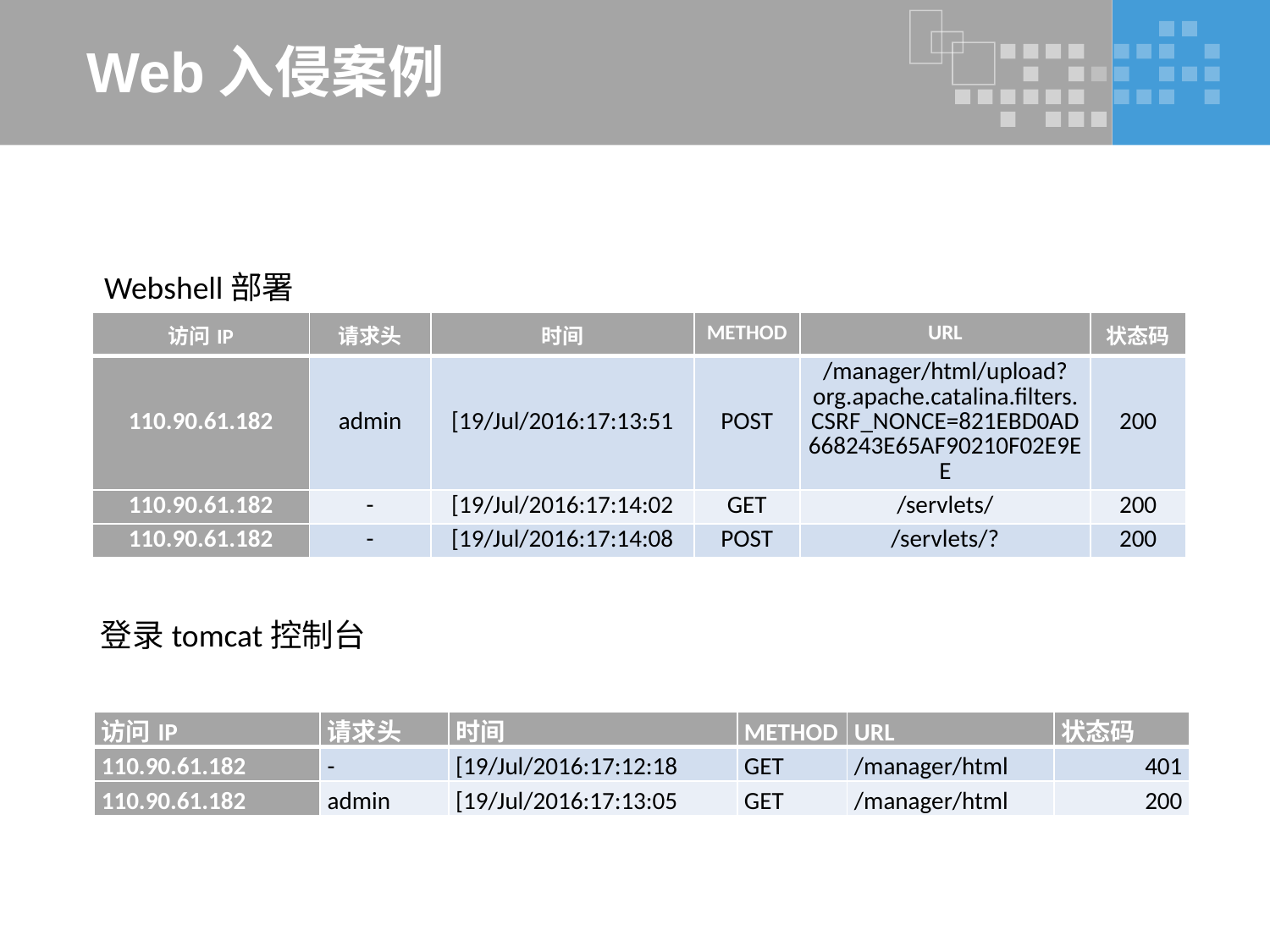

# Web入侵案例
Webshell部署
| 访问IP | 请求头 | 时间 | METHOD | URL | 状态码 |
| --- | --- | --- | --- | --- | --- |
| 110.90.61.182 | admin | [19/Jul/2016:17:13:51 | POST | /manager/html/upload?org.apache.catalina.filters.CSRF\_NONCE=821EBD0AD668243E65AF90210F02E9EE | 200 |
| 110.90.61.182 | - | [19/Jul/2016:17:14:02 | GET | /servlets/ | 200 |
| 110.90.61.182 | - | [19/Jul/2016:17:14:08 | POST | /servlets/? | 200 |
登录tomcat控制台
| 访问IP | 请求头 | 时间 | METHOD | URL | 状态码 |
| --- | --- | --- | --- | --- | --- |
| 110.90.61.182 | - | [19/Jul/2016:17:12:18 | GET | /manager/html | 401 |
| 110.90.61.182 | admin | [19/Jul/2016:17:13:05 | GET | /manager/html | 200 |